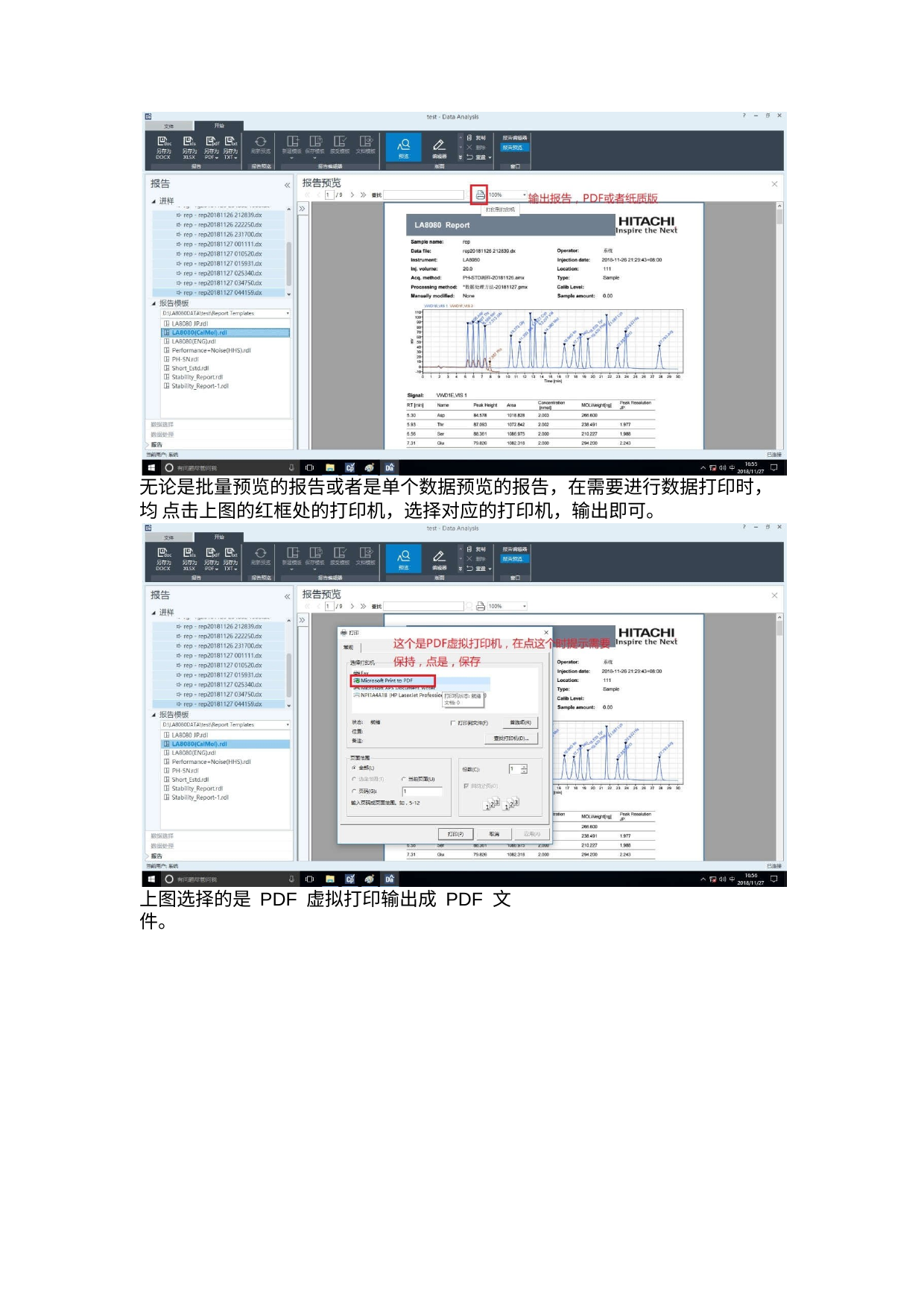

无论是批量预览的报告或者是单个数据预览的报告，在需要进行数据打印时，均 点击上图的红框处的打印机，选择对应的打印机，输出即可。

上图选择的是 PDF 虚拟打印输出成 PDF 文件。